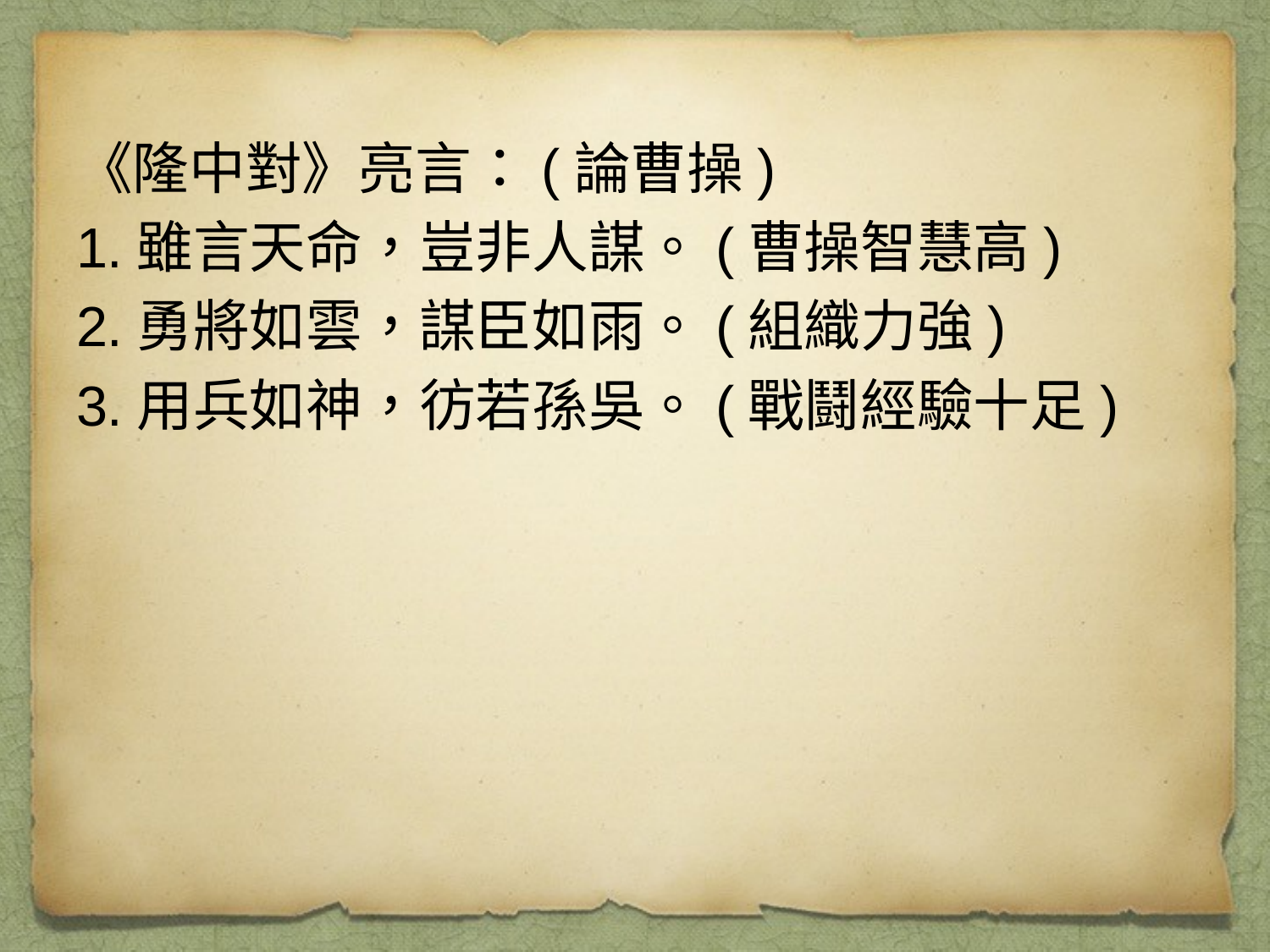

#
《隆中對》亮言：(論曹操)
1.雖言天命，豈非人謀。(曹操智慧高)
2.勇將如雲，謀臣如雨。(組織力強)
3.用兵如神，彷若孫吳。(戰鬪經驗十足)